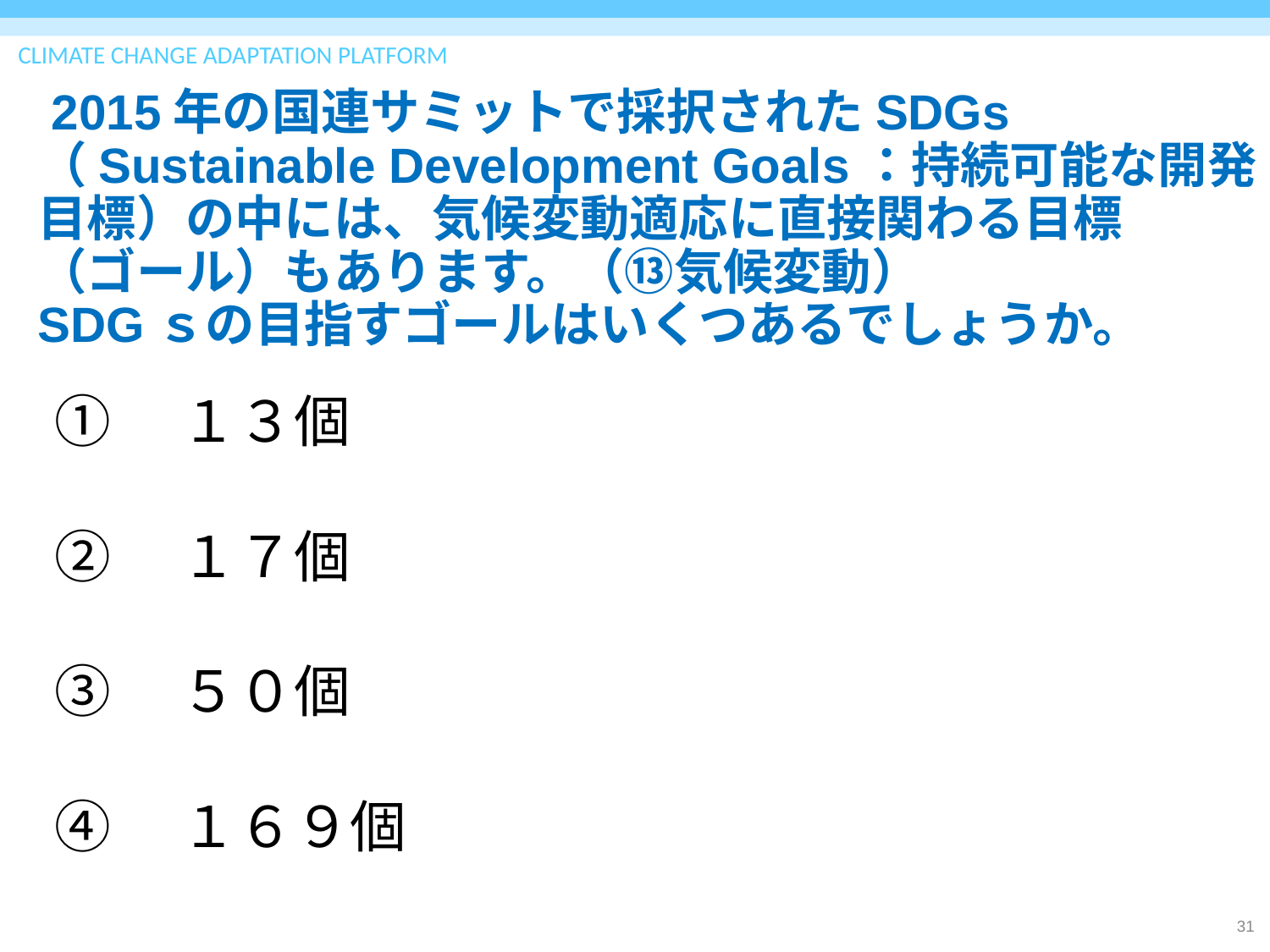

# 2015年の国連サミットで採択されたSDGs （Sustainable Development Goals：持続可能な開発目標）の中には、気候変動適応に直接関わる目標（ゴール）もあります。（⑬気候変動） SDGｓの目指すゴールはいくつあるでしょうか。
①　１３個

②　１７個

③　５０個

④　１６９個
31